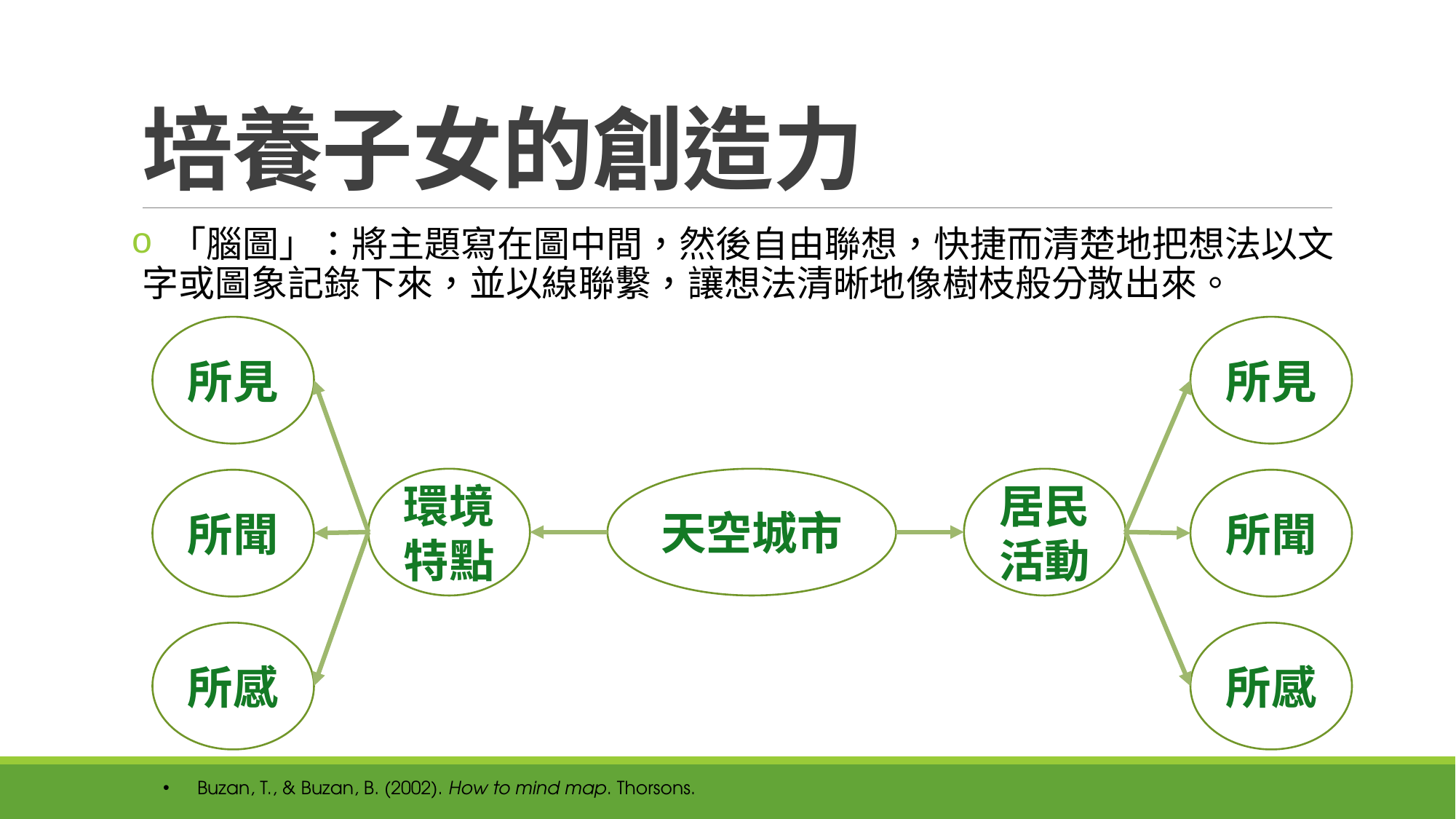

# 培養子女的創造力
 「腦圖」：將主題寫在圖中間，然後自由聯想，快捷而清楚地把想法以文字或圖象記錄下來，並以線聯繫，讓想法清晰地像樹枝般分散出來。
所見
所見
環境特點
天空城市
居民活動
所聞
所聞
所感
所感
Buzan, T., & Buzan, B. (2002). How to mind map. Thorsons.